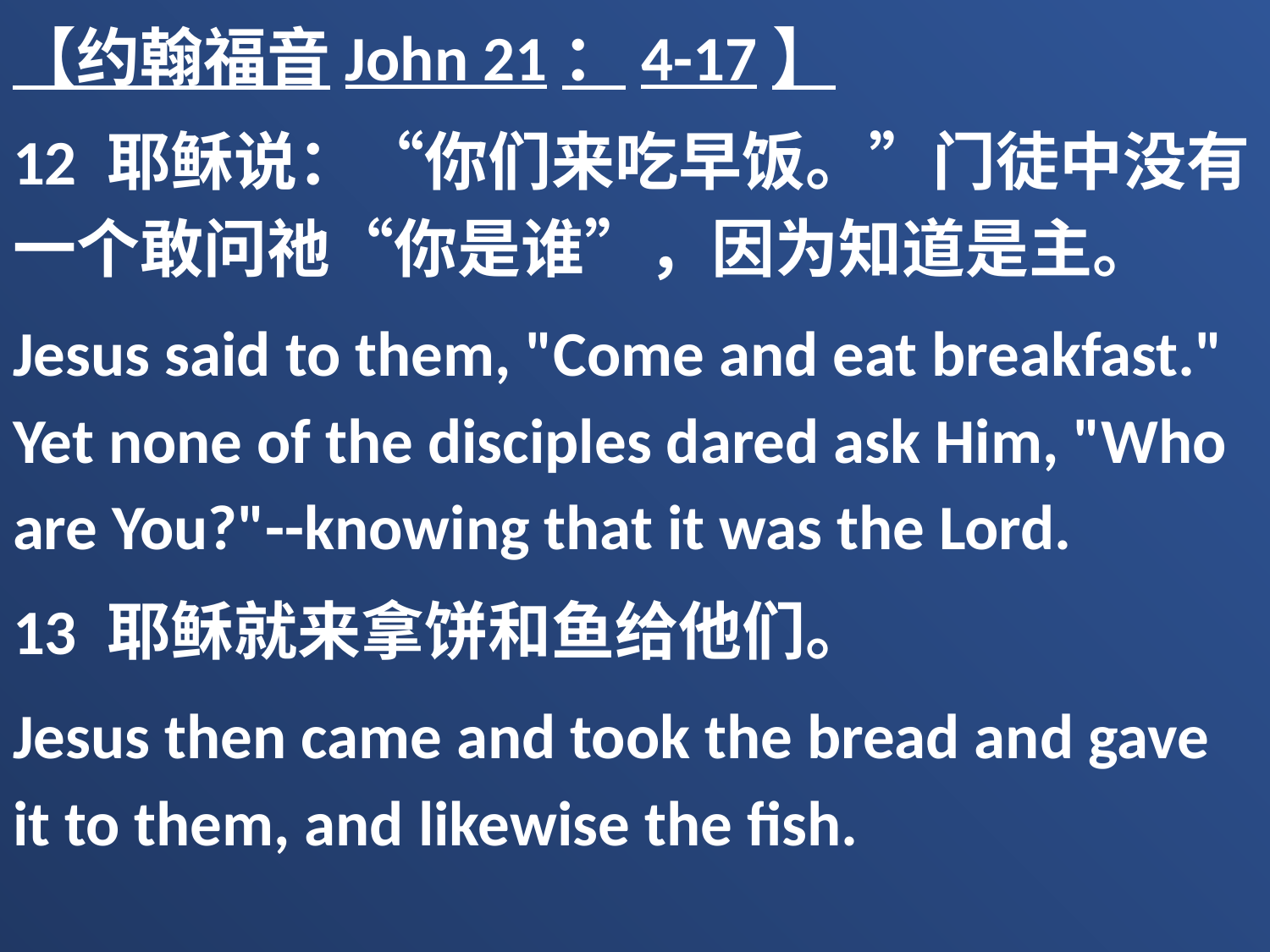

【约翰福音John 21：4-17】
12 耶稣说：“你们来吃早饭。”门徒中没有一个敢问祂“你是谁”，因为知道是主。
Jesus said to them, "Come and eat breakfast." Yet none of the disciples dared ask Him, "Who are You?"--knowing that it was the Lord.
13 耶稣就来拿饼和鱼给他们。
Jesus then came and took the bread and gave it to them, and likewise the fish.